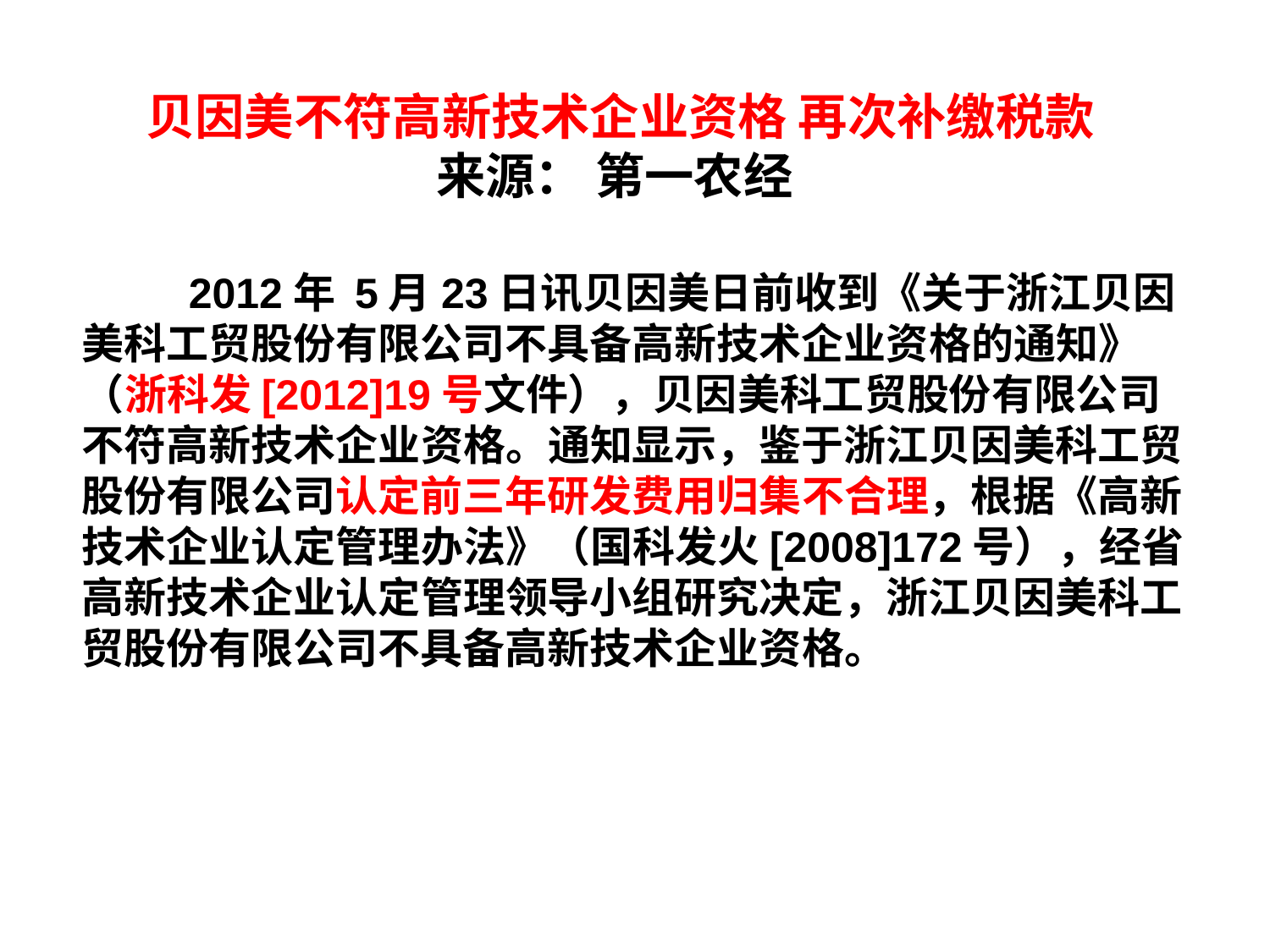

贝因美不符高新技术企业资格 再次补缴税款
来源： 第一农经
         2012年 5月23日讯贝因美日前收到《关于浙江贝因美科工贸股份有限公司不具备高新技术企业资格的通知》（浙科发[2012]19号文件），贝因美科工贸股份有限公司不符高新技术企业资格。通知显示，鉴于浙江贝因美科工贸股份有限公司认定前三年研发费用归集不合理，根据《高新技术企业认定管理办法》（国科发火[2008]172号），经省高新技术企业认定管理领导小组研究决定，浙江贝因美科工贸股份有限公司不具备高新技术企业资格。